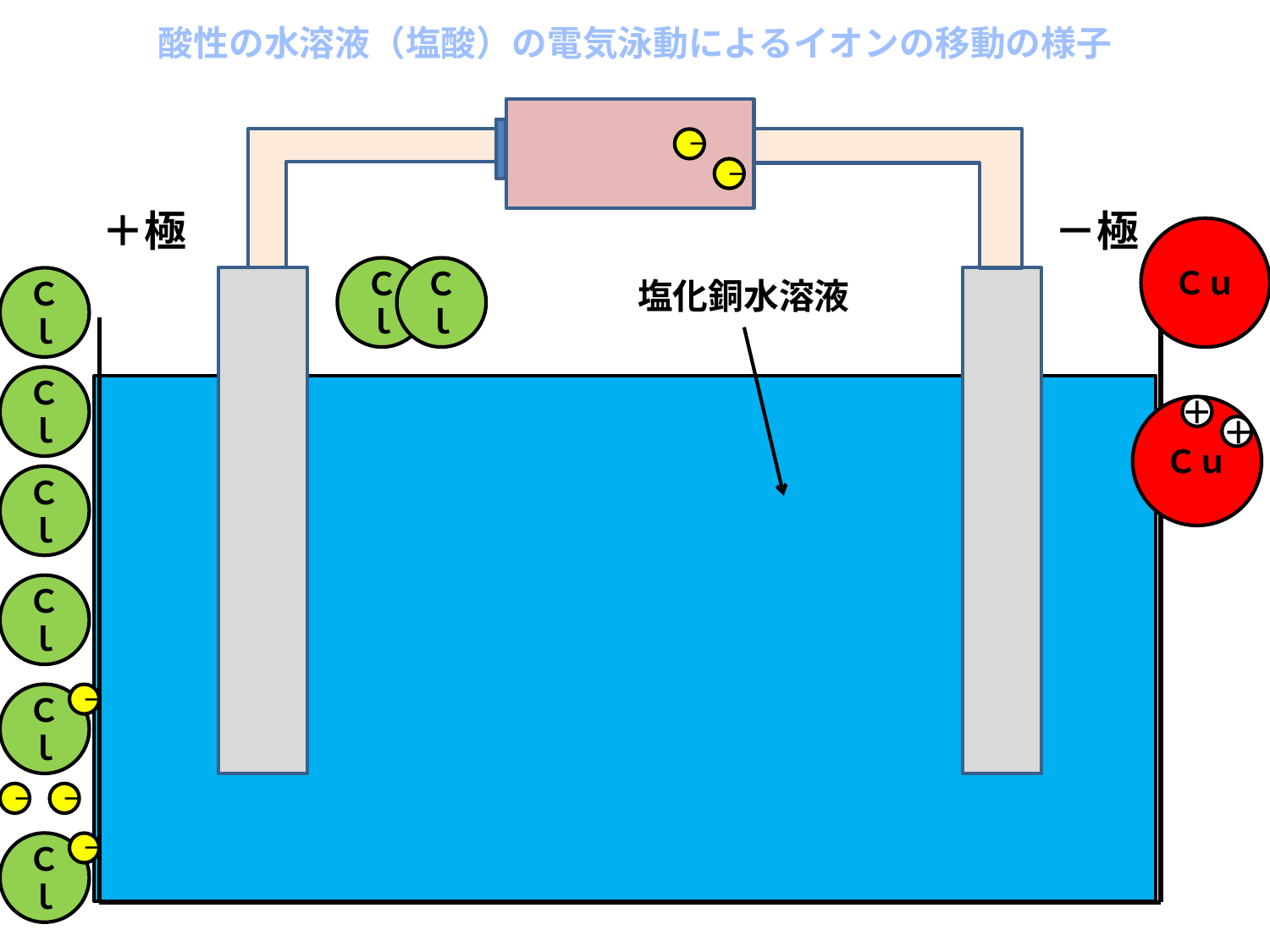

酸性の水溶液（塩酸）の電気泳動によるイオンの移動の様子

－

－
＋極
－極
Ｃｕ
Ｃｌ
Ｃｌ
Ｃｌ

塩化銅水溶液

Ｃｌ

＋
Ｃｕ

＋
Ｃｌ
Ｃｌ
Ｃｌ
－
－
－
Ｃｌ
－